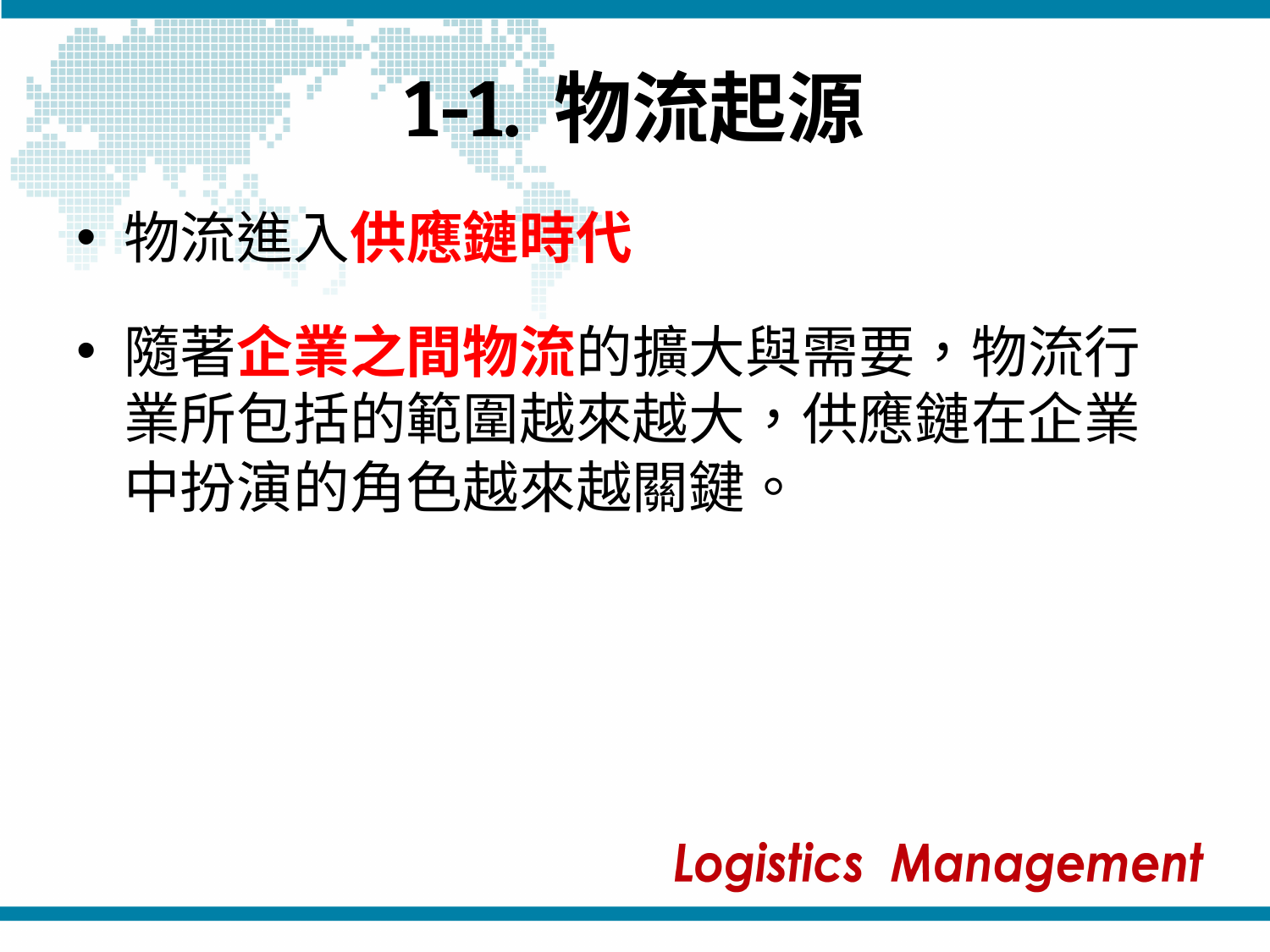

# 1-1. 物流起源
物流進入供應鏈時代

隨著企業之間物流的擴大與需要，物流行業所包括的範圍越來越大，供應鏈在企業中扮演的角色越來越關鍵。